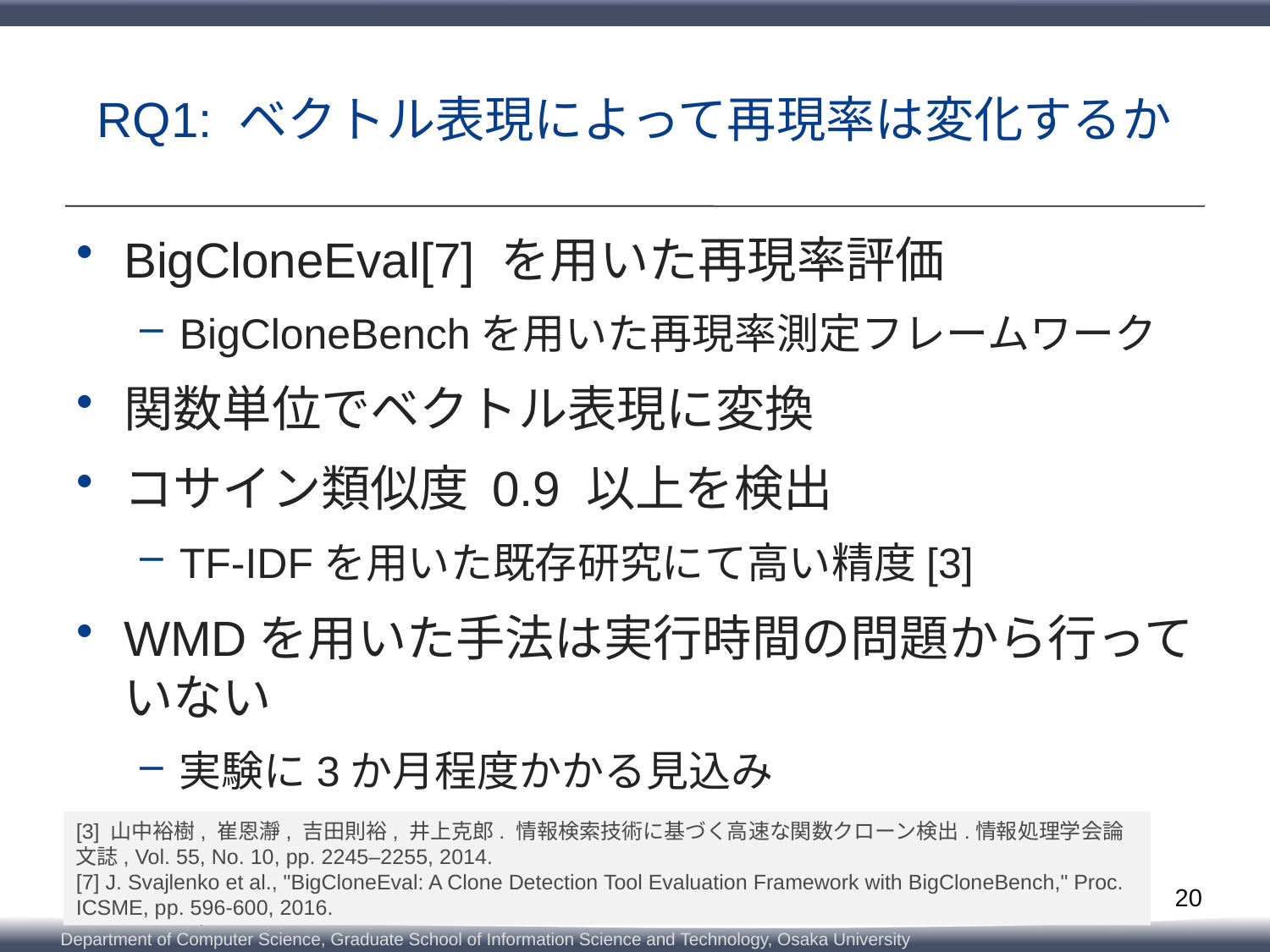

# RQ1: ベクトル表現によって再現率は変化するか
BigCloneEval[7] を用いた再現率評価
BigCloneBenchを用いた再現率測定フレームワーク
関数単位でベクトル表現に変換
コサイン類似度 0.9 以上を検出
TF-IDFを用いた既存研究にて高い精度[3]
WMDを用いた手法は実行時間の問題から行っていない
実験に3か月程度かかる見込み
[3] 山中裕樹, 崔恩瀞, 吉田則裕, 井上克郎. 情報検索技術に基づく高速な関数クローン検出.情報処理学会論文誌, Vol. 55, No. 10, pp. 2245–2255, 2014.
[7] J. Svajlenko et al., "BigCloneEval: A Clone Detection Tool Evaluation Framework with BigCloneBench," Proc. ICSME, pp. 596-600, 2016.
20